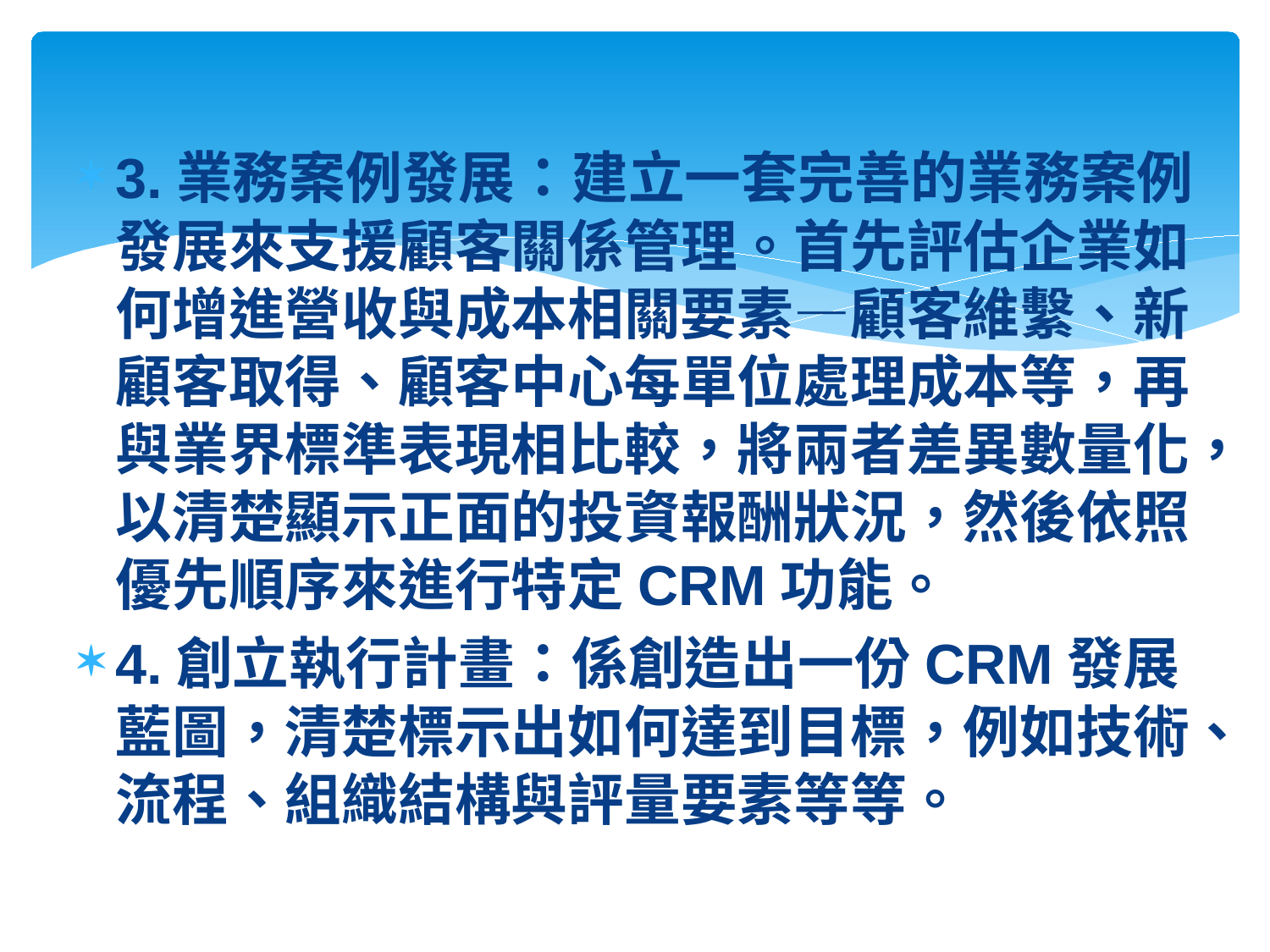

3.業務案例發展：建立一套完善的業務案例發展來支援顧客關係管理。首先評估企業如何增進營收與成本相關要素—顧客維繫、新顧客取得、顧客中心每單位處理成本等，再與業界標準表現相比較，將兩者差異數量化，以清楚顯示正面的投資報酬狀況，然後依照優先順序來進行特定CRM功能。
4.創立執行計畫：係創造出一份CRM發展藍圖，清楚標示出如何達到目標，例如技術、流程、組織結構與評量要素等等。